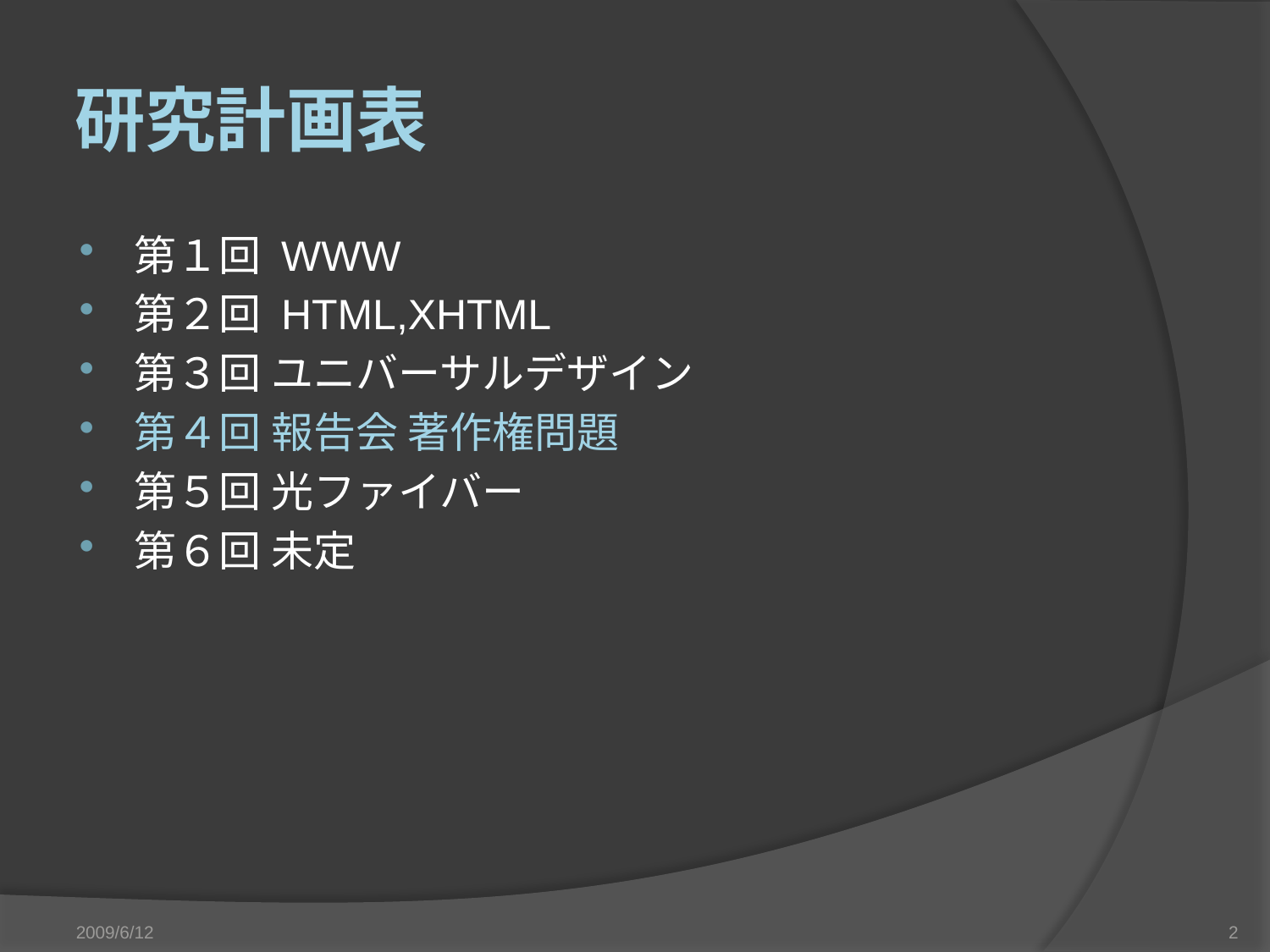

# 研究計画表
第１回 WWW
第２回 HTML,XHTML
第３回 ユニバーサルデザイン
第４回 報告会 著作権問題
第５回 光ファイバー
第６回 未定
2009/6/12
2